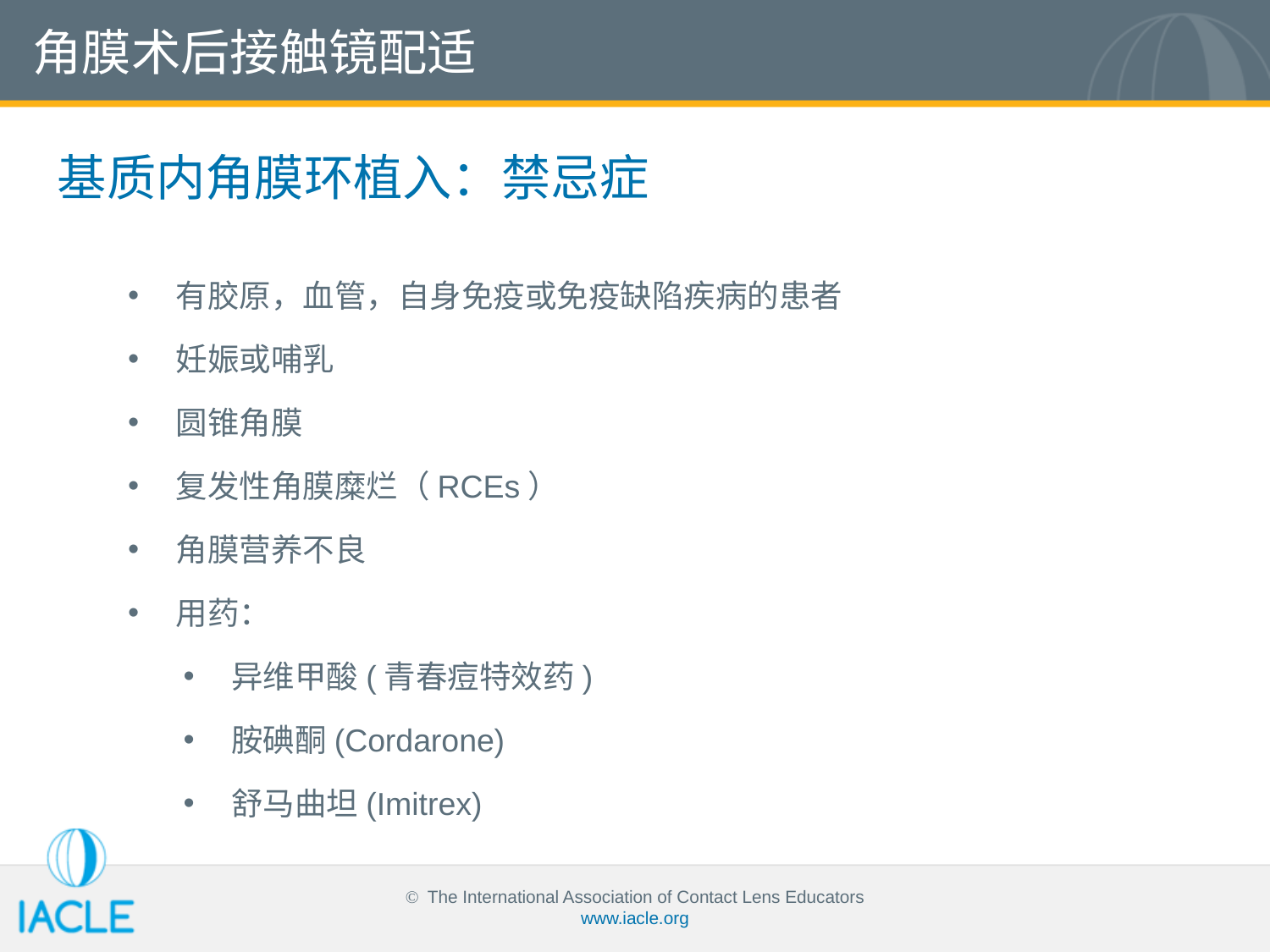

角膜术后接触镜配适
基质内角膜环植入：禁忌症
有胶原，血管，自身免疫或免疫缺陷疾病的患者
妊娠或哺乳
圆锥角膜
复发性角膜糜烂（RCEs）
角膜营养不良
用药：
异维甲酸(青春痘特效药)
胺碘酮(Cordarone)
舒马曲坦(Imitrex)